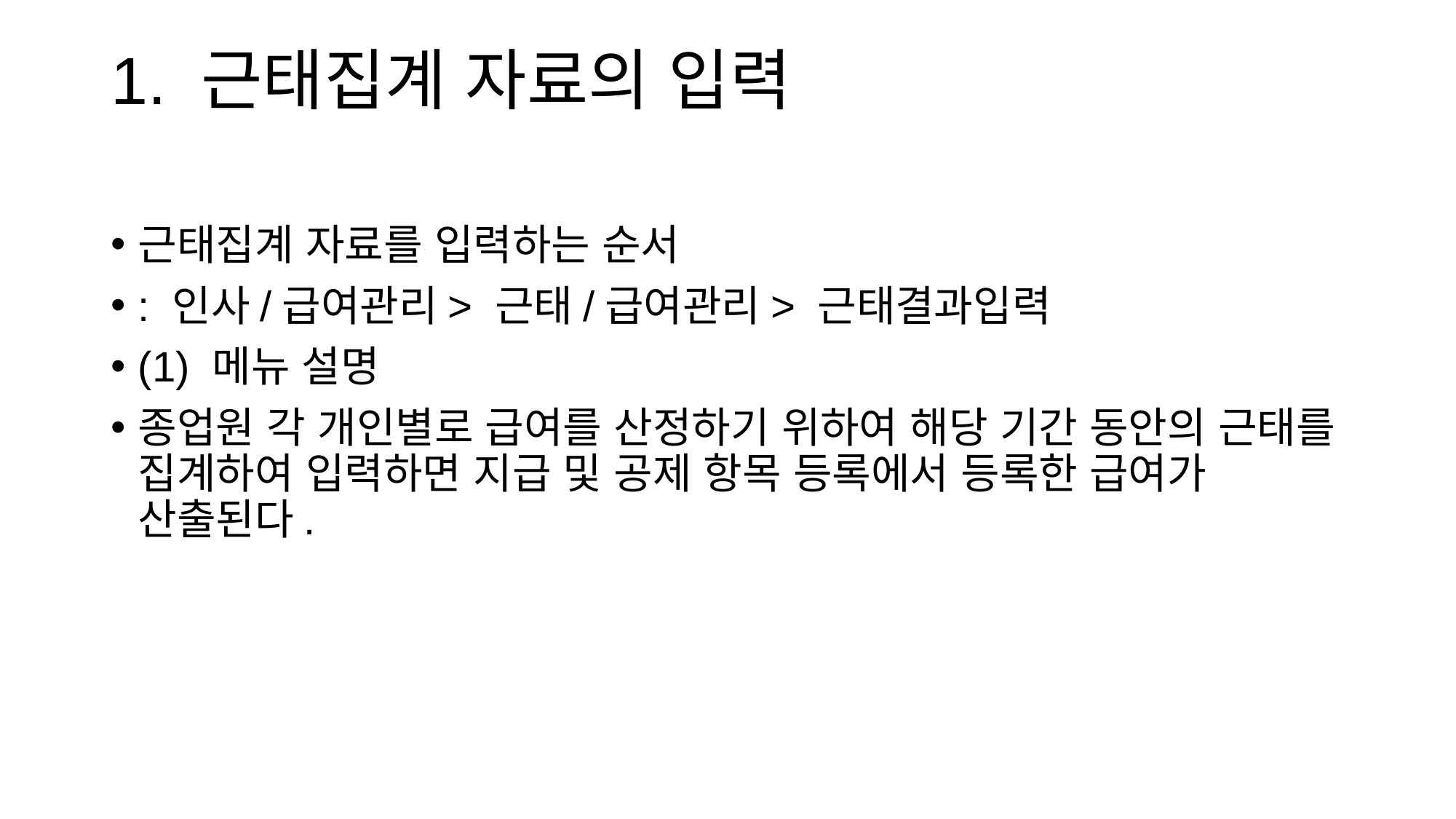

# 1. 근태집계 자료의 입력
근태집계 자료를 입력하는 순서
: 인사/급여관리> 근태/급여관리> 근태결과입력
(1) 메뉴 설명
종업원 각 개인별로 급여를 산정하기 위하여 해당 기간 동안의 근태를 집계하여 입력하면 지급 및 공제 항목 등록에서 등록한 급여가 산출된다.